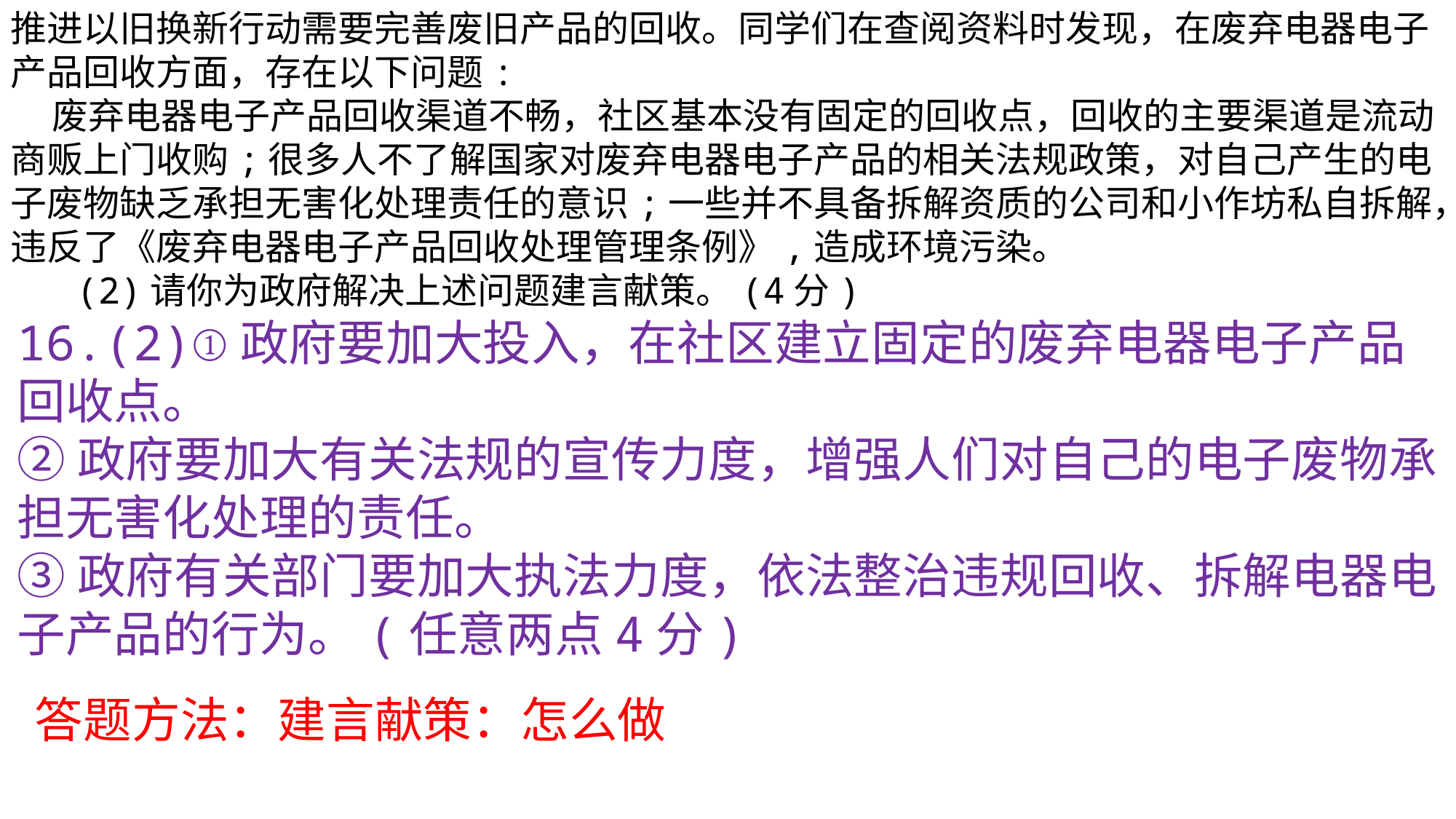

推进以旧换新行动需要完善废旧产品的回收。同学们在查阅资料时发现，在废弃电器电子产品回收方面，存在以下问题:
    废弃电器电子产品回收渠道不畅，社区基本没有固定的回收点，回收的主要渠道是流动商贩上门收购;很多人不了解国家对废弃电器电子产品的相关法规政策，对自己产生的电子废物缺乏承担无害化处理责任的意识;一些并不具备拆解资质的公司和小作坊私自拆解，违反了《废弃电器电子产品回收处理管理条例》,造成环境污染。
   (2)请你为政府解决上述问题建言献策。(4分)
16.(2)①政府要加大投入，在社区建立固定的废弃电器电子产品回收点。
②政府要加大有关法规的宣传力度，增强人们对自己的电子废物承担无害化处理的责任。
③政府有关部门要加大执法力度，依法整治违规回收、拆解电器电子产品的行为。(任意两点4分)
答题方法：建言献策：怎么做